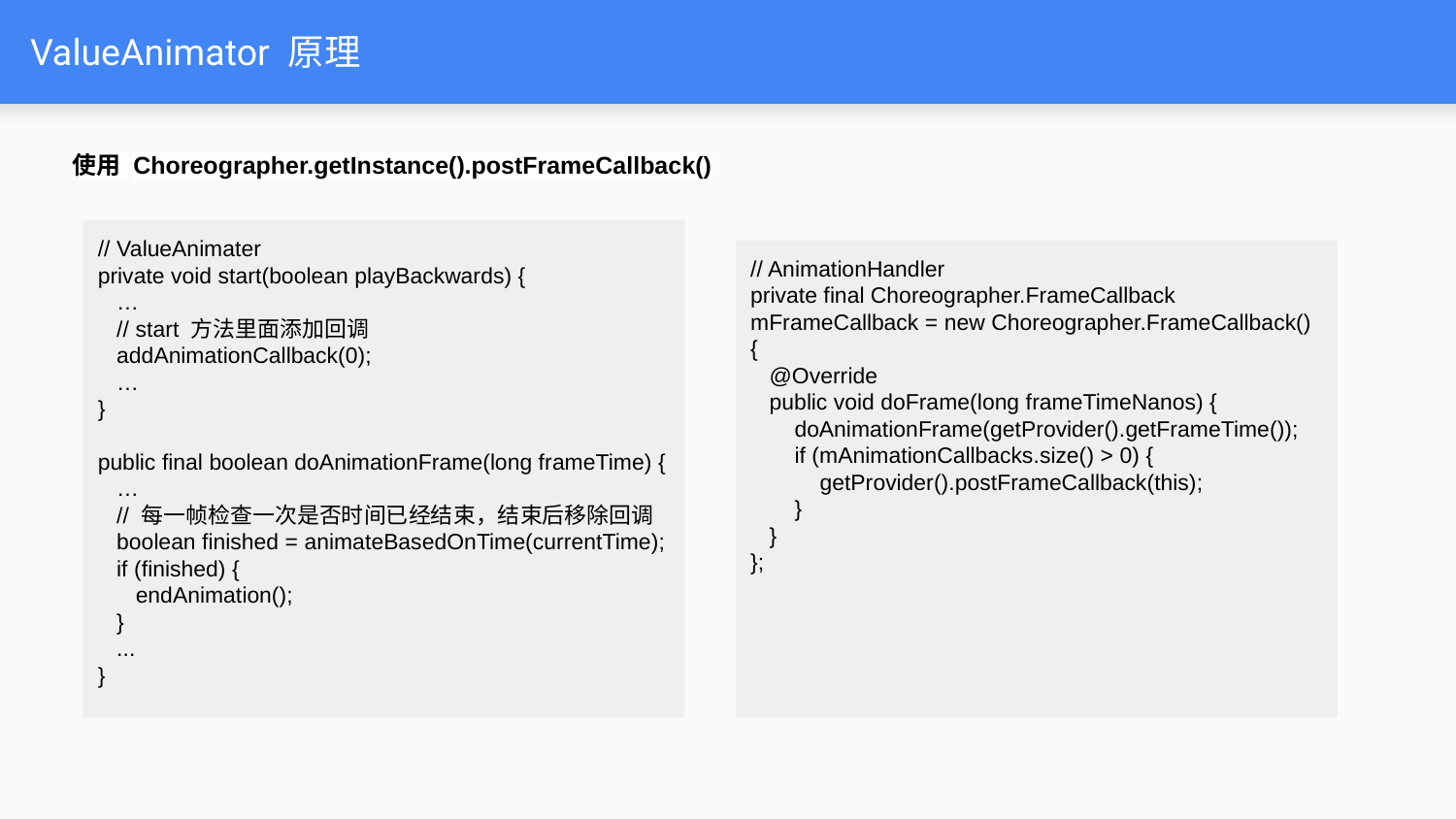

# ValueAnimator 原理
使用 Choreographer.getInstance().postFrameCallback()

// ValueAnimater
private void start(boolean playBackwards) {
   …
   // start 方法里面添加回调
   addAnimationCallback(0);
   …
}

public final boolean doAnimationFrame(long frameTime) {
   …
   // 每一帧检查一次是否时间已经结束，结束后移除回调
   boolean finished = animateBasedOnTime(currentTime);
   if (finished) {
      endAnimation();
   }
   ...
}

// AnimationHandler
private final Choreographer.FrameCallback mFrameCallback = new Choreographer.FrameCallback() {
   @Override
   public void doFrame(long frameTimeNanos) {
       doAnimationFrame(getProvider().getFrameTime());
       if (mAnimationCallbacks.size() > 0) {
           getProvider().postFrameCallback(this);
       }
   }
};